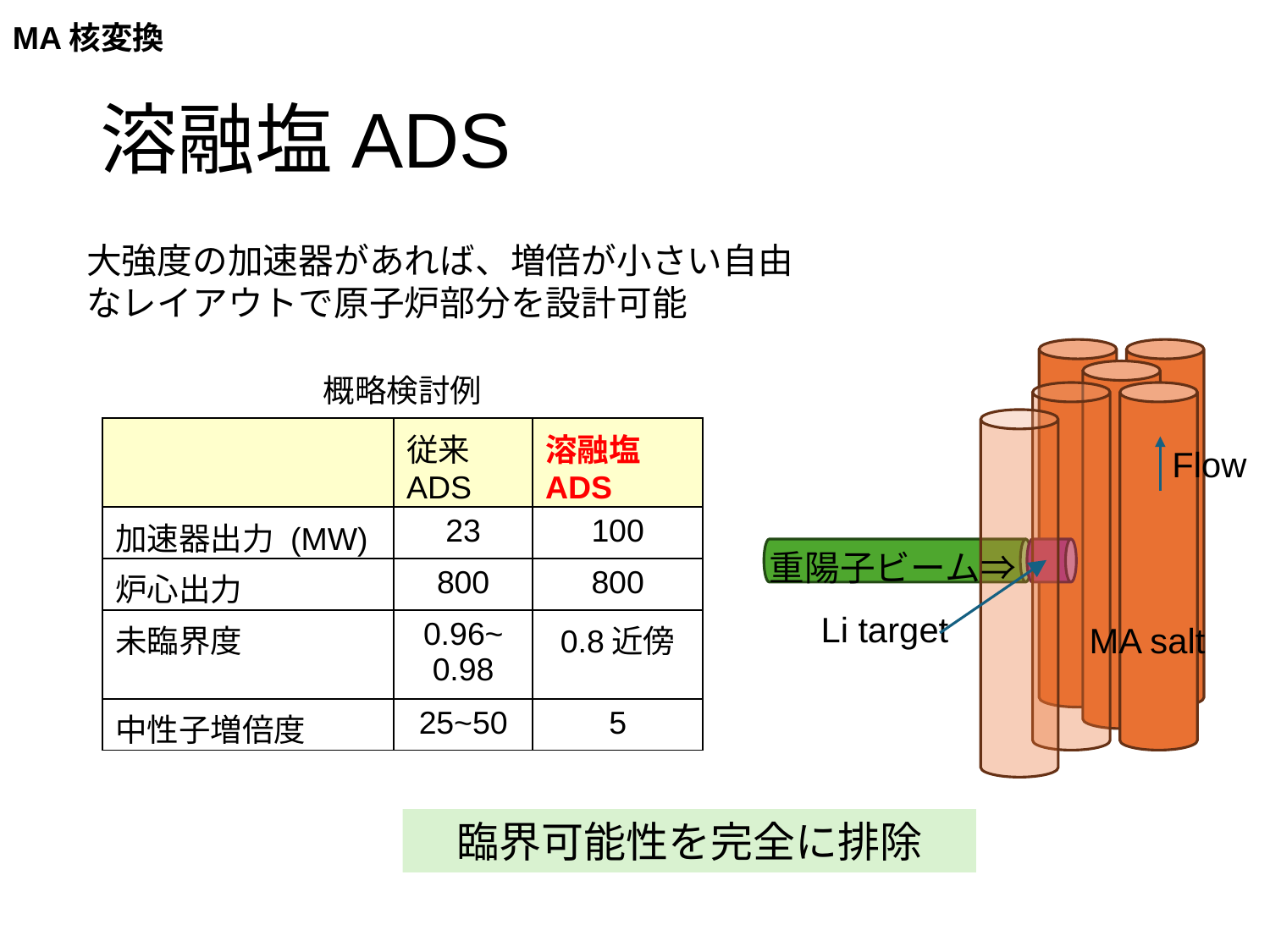

MA核変換
# 溶融塩ADS
大強度の加速器があれば、増倍が小さい自由なレイアウトで原子炉部分を設計可能

概略検討例

|  | 従来ADS | 溶融塩ADS |
| --- | --- | --- |
| 加速器出力 (MW) | 23 | 100 |
| 炉心出力 | 800 | 800 |
| 未臨界度 | 0.96~ 0.98 | 0.8近傍 |
| 中性子増倍度 | 25~50 | 5 |
Flow

重陽子ビーム⇒
Li target
MA salt
臨界可能性を完全に排除